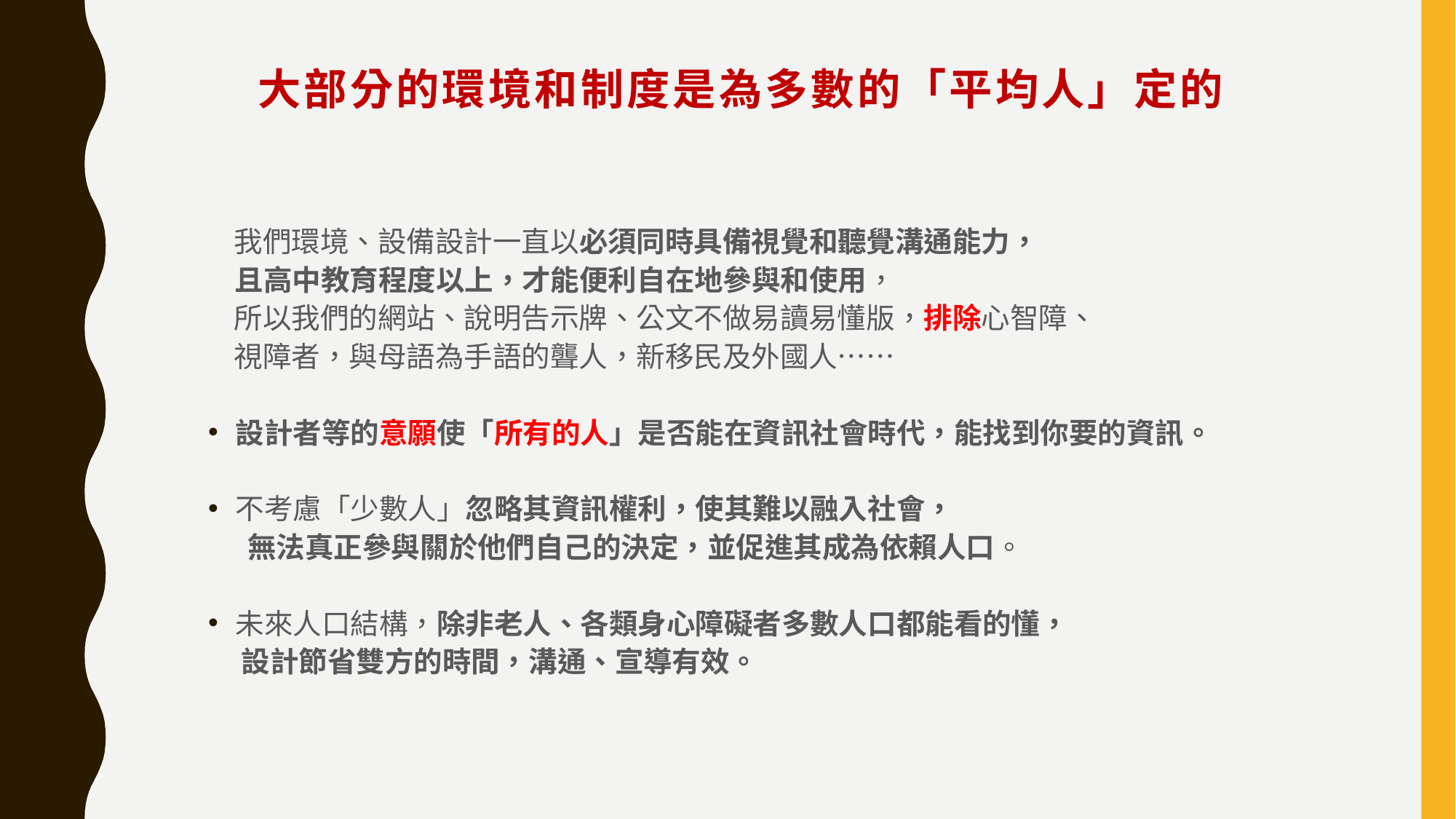

# 大部分的環境和制度是為多數的「平均人」定的

   我們環境、設備設計一直以必須同時具備視覺和聽覺溝通能力，
   且高中教育程度以上，才能便利自在地參與和使用，
   所以我們的網站、說明告示牌、公文不做易讀易懂版，排除心智障、
   視障者，與母語為手語的聾人，新移民及外國人……

設計者等的意願使「所有的人」是否能在資訊社會時代，能找到你要的資訊。

不考慮「少數人」忽略其資訊權利，使其難以融入社會，
     無法真正參與關於他們自己的決定，並促進其成為依賴人口。

未來人口結構，除非老人、各類身心障礙者多數人口都能看的懂，
    設計節省雙方的時間，溝通、宣導有效。